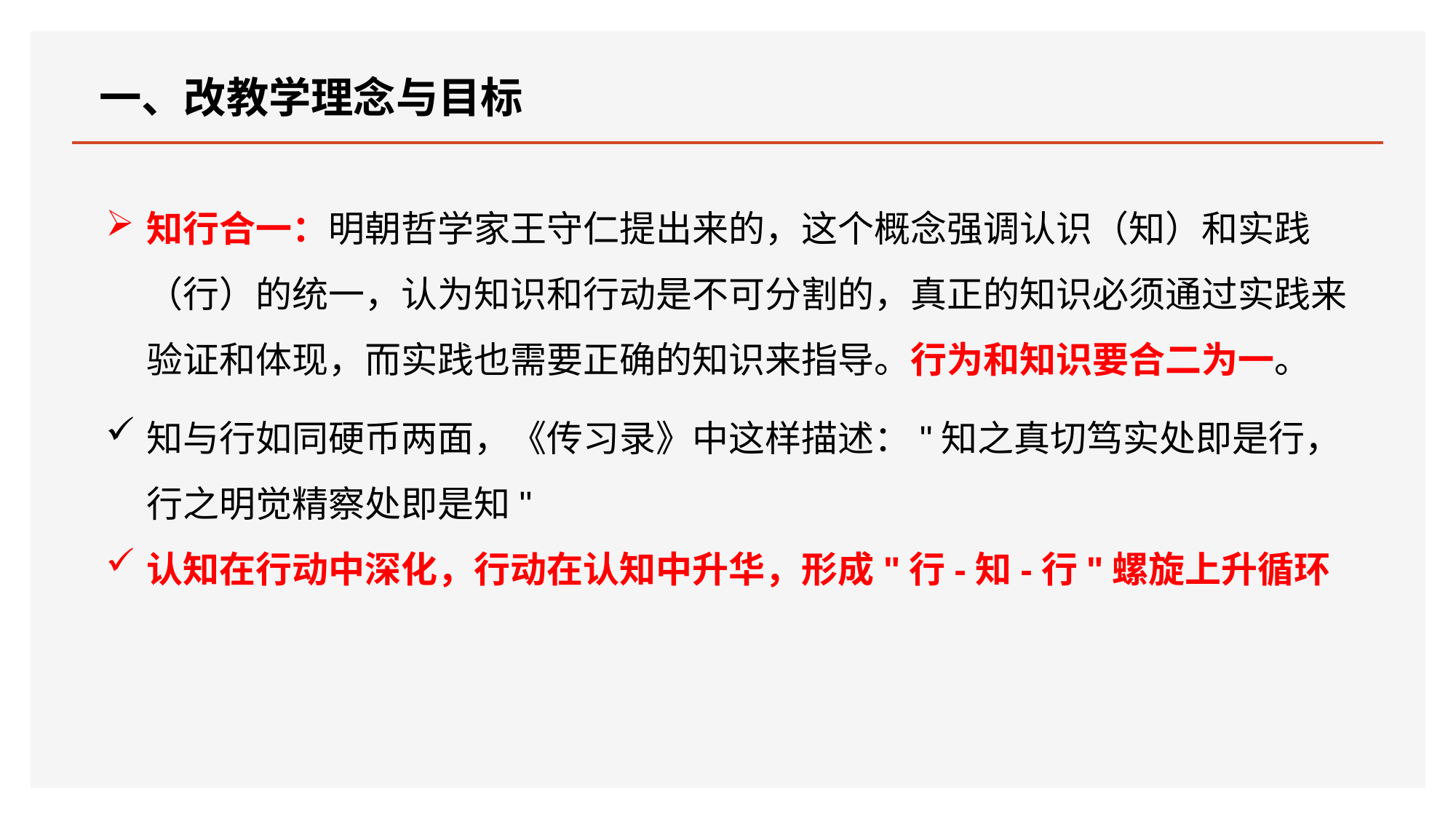

一、改教学理念与目标
知行合一：明朝哲学家王守仁提出来的，这个概念强调认识（知）和实践（行）的统一，认为知识和行动是不可分割的，真正的知识必须通过实践来验证和体现，而实践也需要正确的知识来指导。行为和知识要合二为一。
知与行如同硬币两面，《传习录》中这样描述："知之真切笃实处即是行，行之明觉精察处即是知"
认知在行动中深化，行动在认知中升华，形成"行-知-行"螺旋上升循环